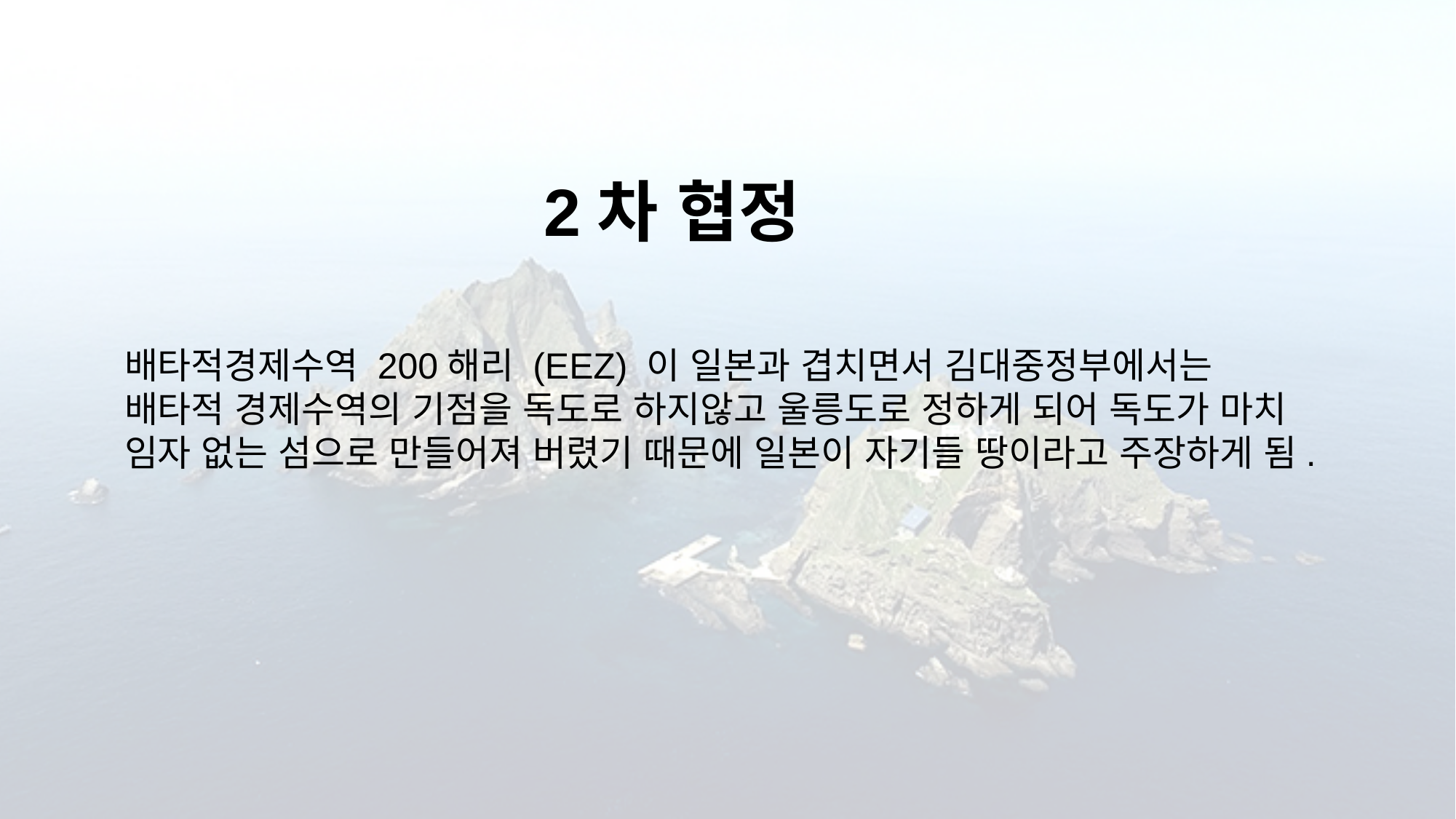

# 2차 협정
배타적경제수역 200해리 (EEZ) 이 일본과 겹치면서 김대중정부에서는 배타적 경제수역의 기점을 독도로 하지않고 울릉도로 정하게 되어 독도가 마치 임자 없는 섬으로 만들어져 버렸기 때문에 일본이 자기들 땅이라고 주장하게 됨.